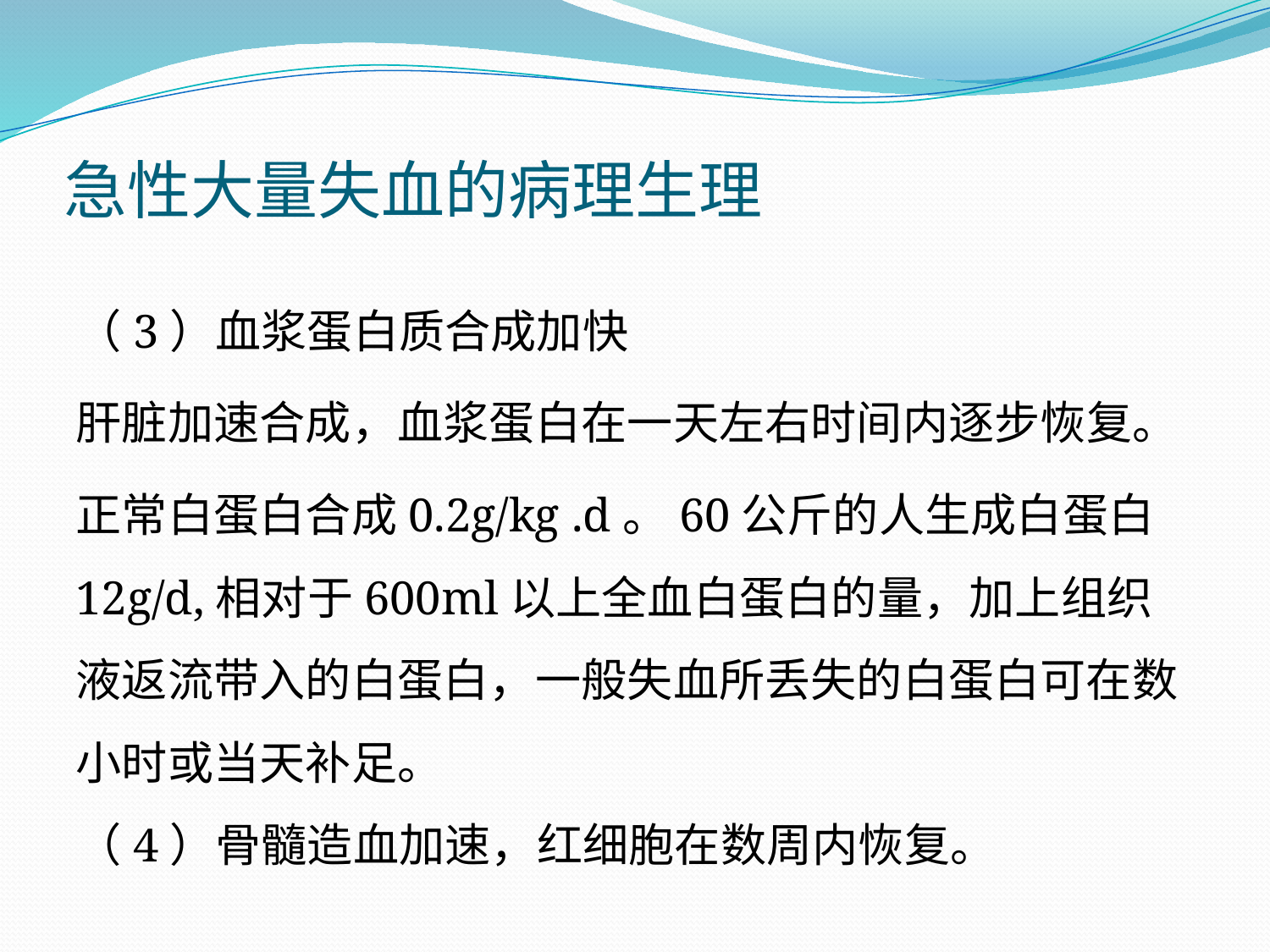

# 急性大量失血的病理生理
（3）血浆蛋白质合成加快
肝脏加速合成，血浆蛋白在一天左右时间内逐步恢复。
正常白蛋白合成0.2g/kg .d。60公斤的人生成白蛋白12g/d,相对于600ml以上全血白蛋白的量，加上组织液返流带入的白蛋白，一般失血所丢失的白蛋白可在数小时或当天补足。
（4）骨髓造血加速，红细胞在数周内恢复。